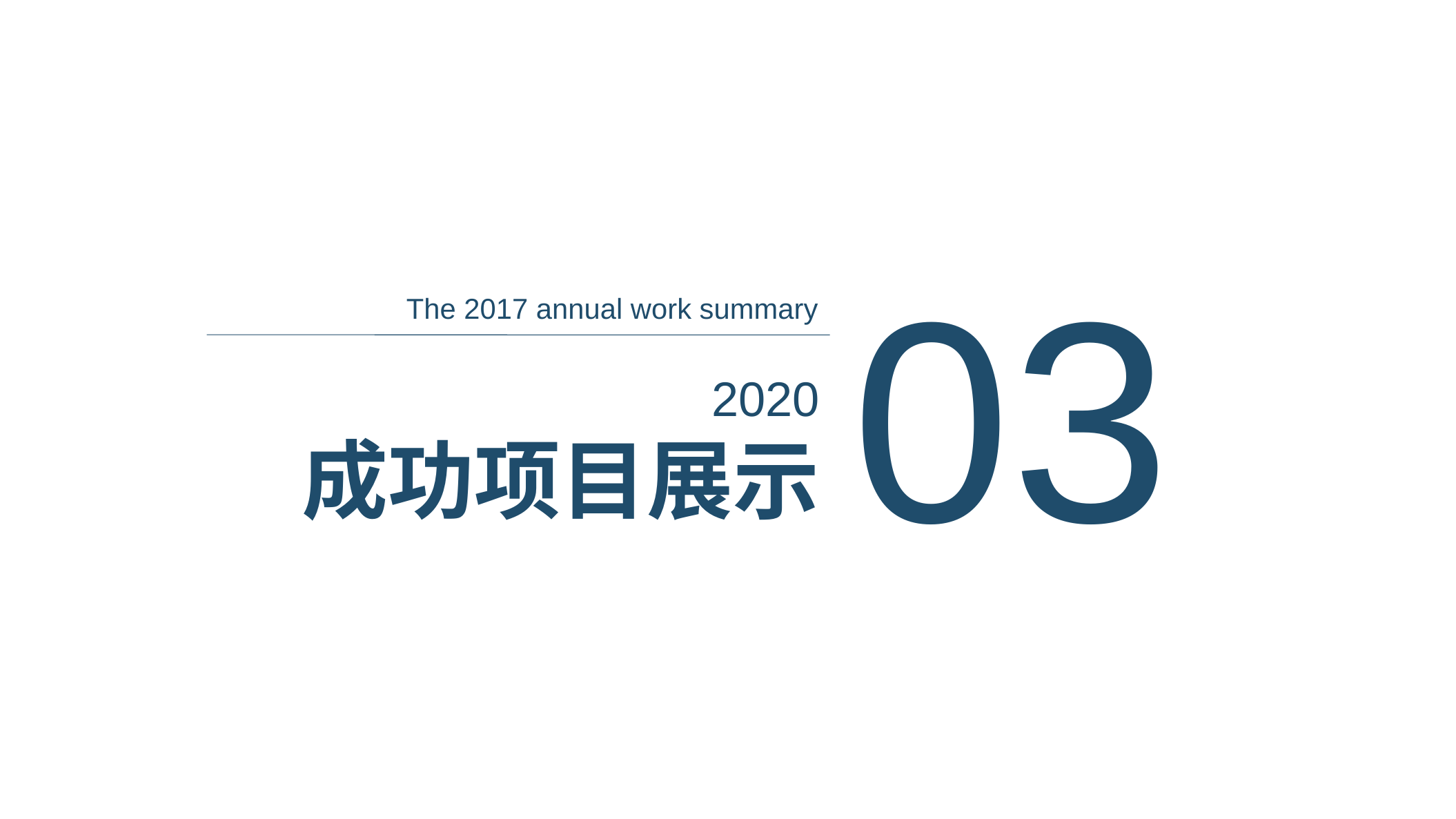

03
The 2017 annual work summary

2020
成功项目展示